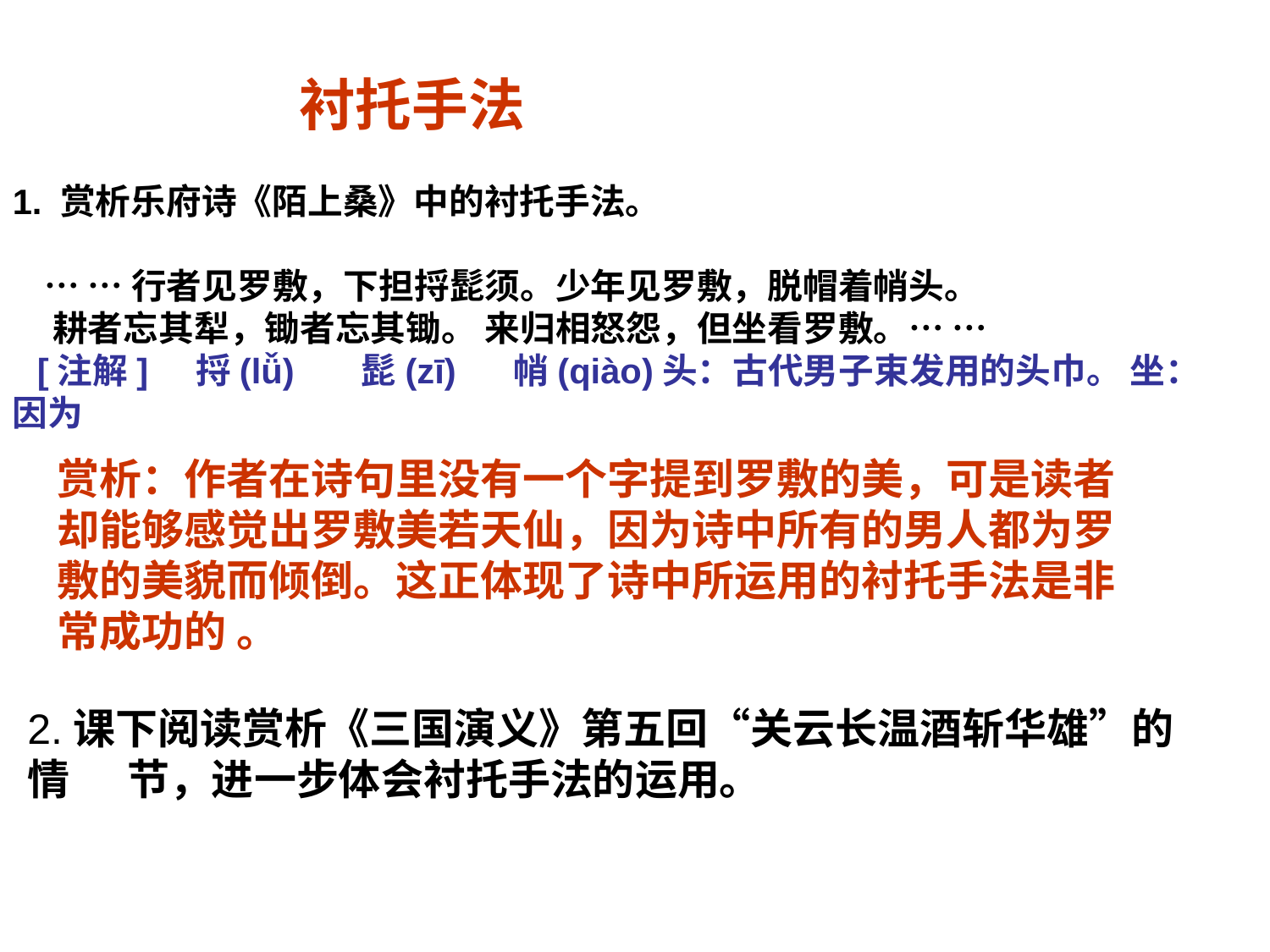

# 衬托手法 1. 赏析乐府诗《陌上桑》中的衬托手法。 … … 行者见罗敷，下担捋髭须。少年见罗敷，脱帽着帩头。 耕者忘其犁，锄者忘其锄。 来归相怒怨，但坐看罗敷。… … [注解]    捋(lǚ)      髭(zī)     帩(qiào)头：古代男子束发用的头巾。 坐：因为

赏析：作者在诗句里没有一个字提到罗敷的美，可是读者却能够感觉出罗敷美若天仙，因为诗中所有的男人都为罗敷的美貌而倾倒。这正体现了诗中所运用的衬托手法是非常成功的 。
2.课下阅读赏析《三国演义》第五回“关云长温酒斩华雄”的情      节，进一步体会衬托手法的运用。